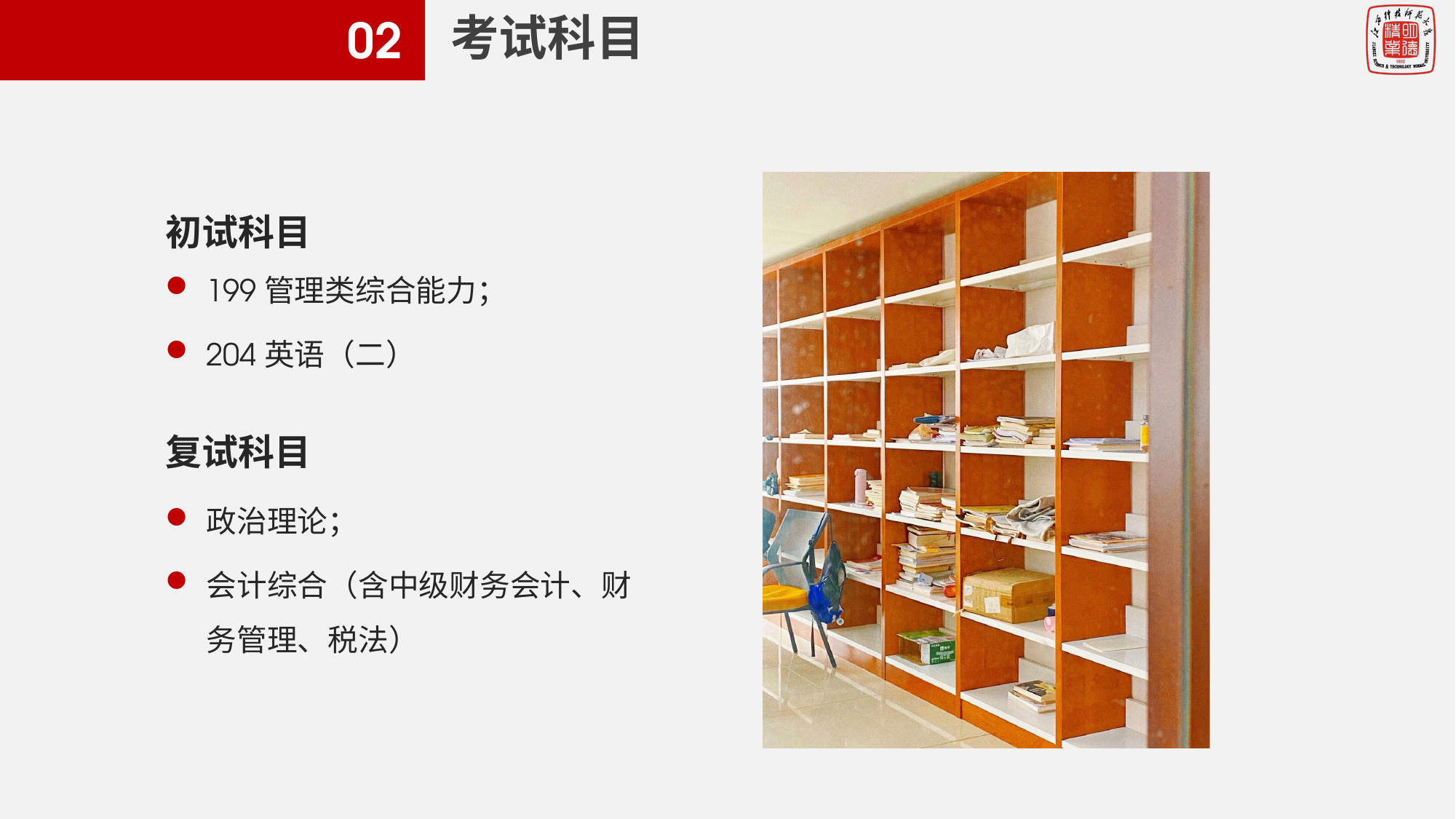

考试科目
02

初试科目
199管理类综合能力；
204英语（二）
复试科目
政治理论；
会计综合（含中级财务会计、财务管理、税法）